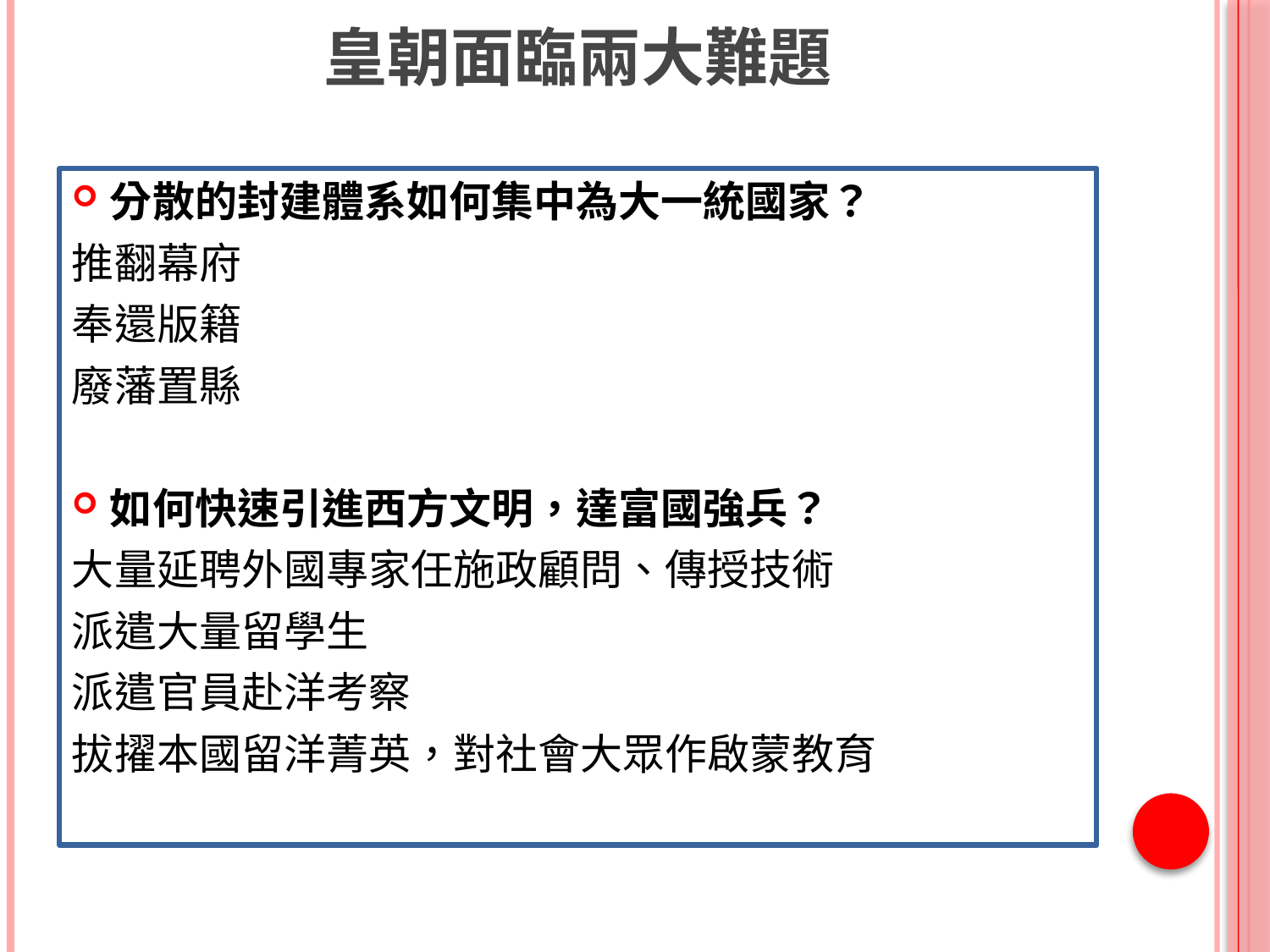

# 皇朝面臨兩大難題
分散的封建體系如何集中為大一統國家？
推翻幕府
奉還版籍
廢藩置縣

如何快速引進西方文明，達富國強兵？
大量延聘外國專家任施政顧問、傳授技術
派遣大量留學生
派遣官員赴洋考察
拔擢本國留洋菁英，對社會大眾作啟蒙教育